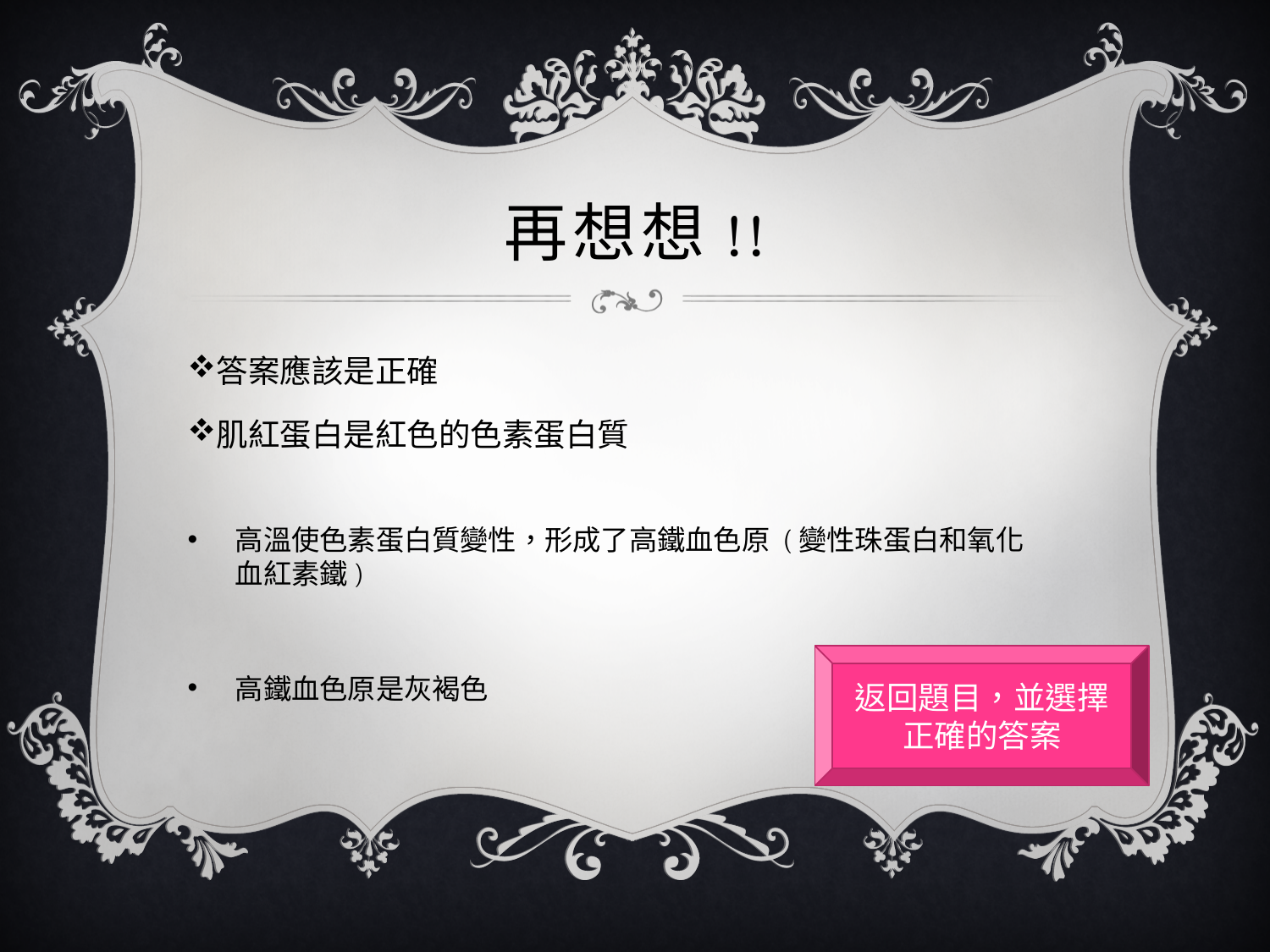

# 再想想!!
答案應該是正確
肌紅蛋白是紅色的色素蛋白質

高溫使色素蛋白質變性，形成了高鐵血色原 (變性珠蛋白和氧化血紅素鐵)

高鐵血色原是灰褐色

返回題目，並選擇正確的答案